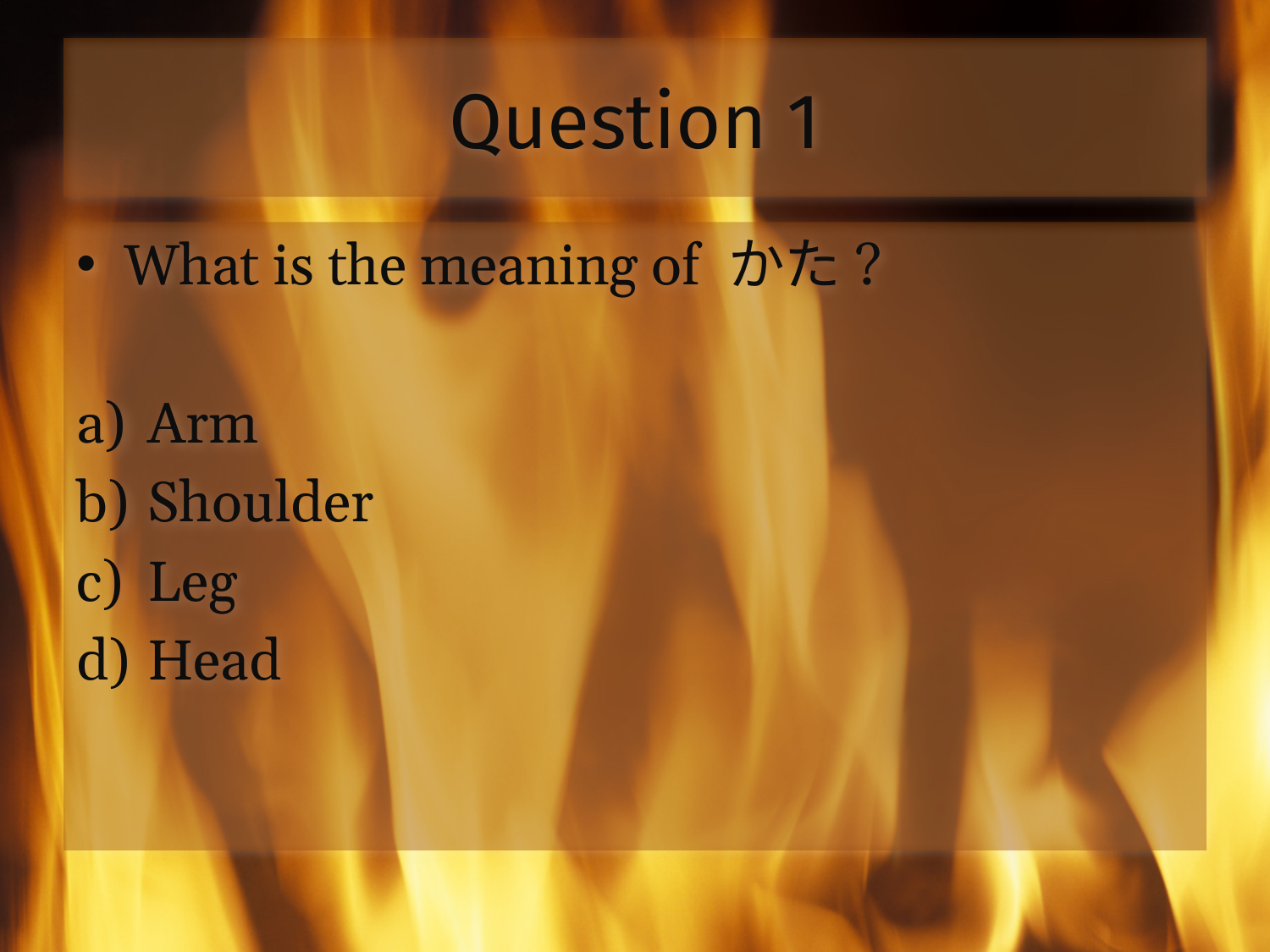

# Question 1
What is the meaning of かた?

Arm
Shoulder
Leg
Head